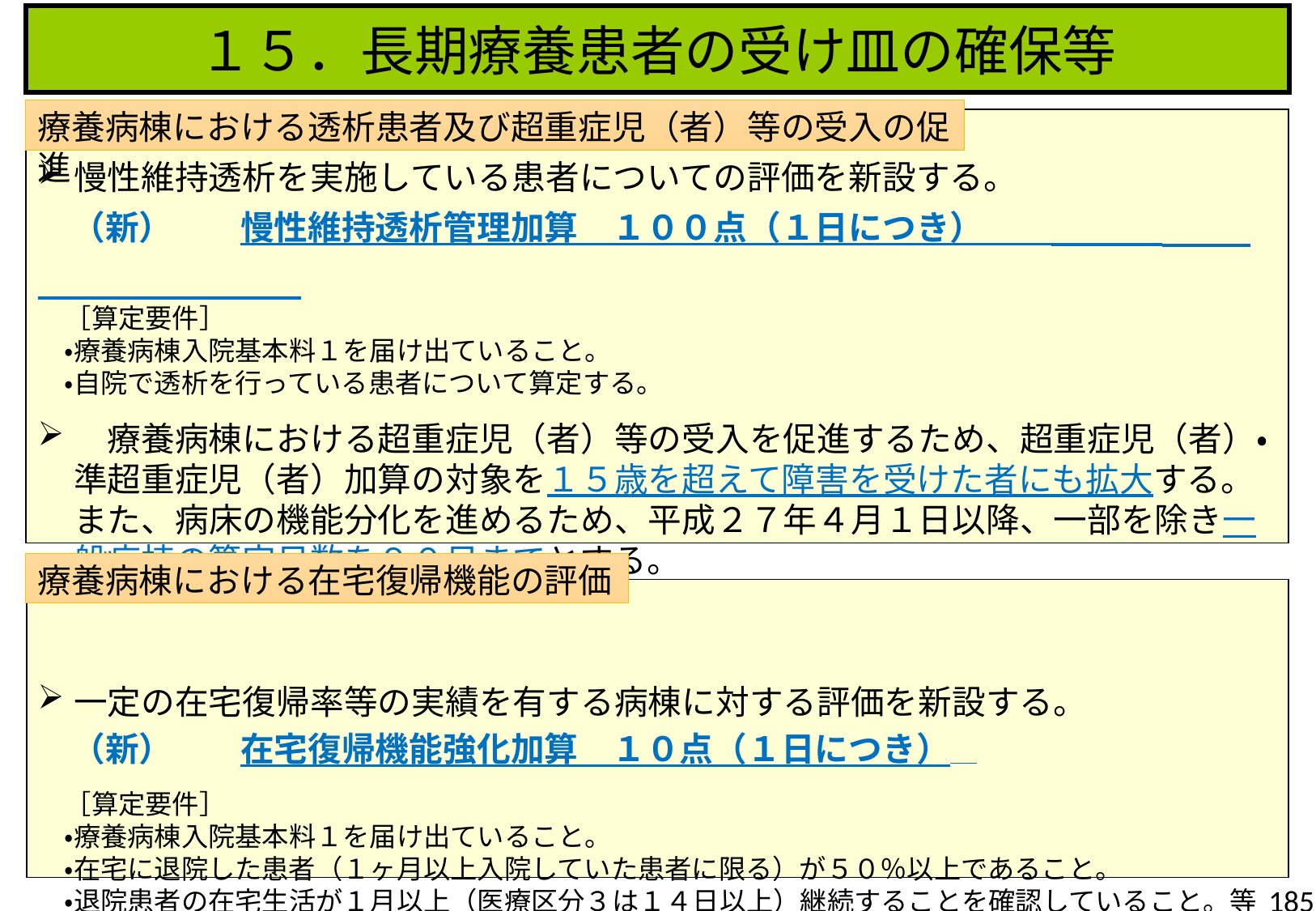

１５．長期療養患者の受け皿の確保等
療養病棟における透析患者及び超重症児（者）等の受入の促進

慢性維持透析を実施している患者についての評価を新設する。
　（新）　　慢性維持透析管理加算　１００点（１日につき）
　［算定要件］
　・療養病棟入院基本料１を届け出ていること。
　・自院で透析を行っている患者について算定する。

　療養病棟における超重症児（者）等の受入を促進するため、超重症児（者）・準超重症児（者）加算の対象を１５歳を超えて障害を受けた者にも拡大する。また、病床の機能分化を進めるため、平成２７年４月１日以降、一部を除き一般病棟の算定日数を９０日までとする。

一定の在宅復帰率等の実績を有する病棟に対する評価を新設する。
　（新）　　在宅復帰機能強化加算　１０点（１日につき）

　［算定要件］
　・療養病棟入院基本料１を届け出ていること。
　・在宅に退院した患者（１ヶ月以上入院していた患者に限る）が５０％以上であること。
　・退院患者の在宅生活が１月以上（医療区分３は１４日以上）継続することを確認していること。等
療養病棟における在宅復帰機能の評価

185